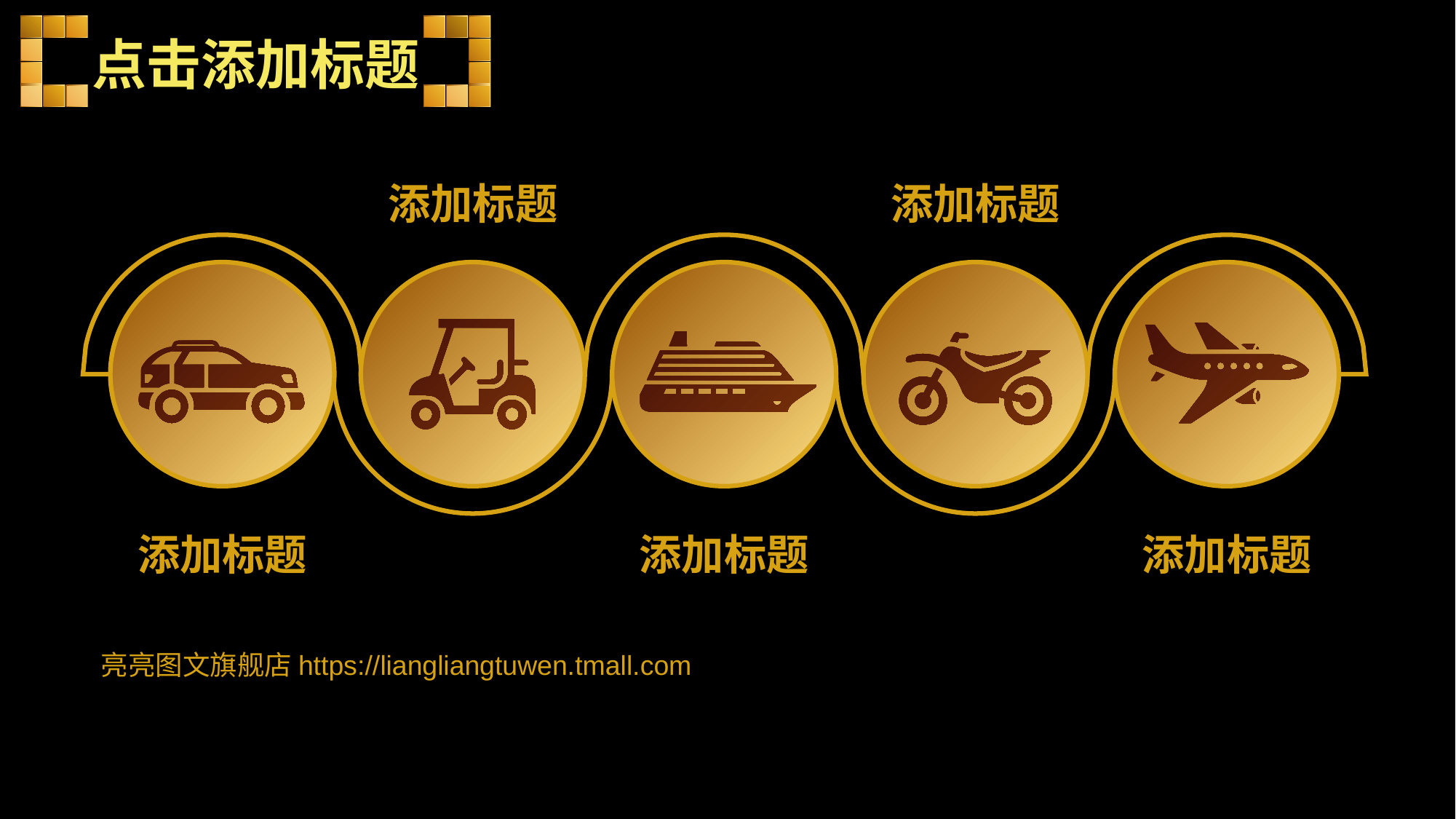

点击添加标题

添加标题
添加标题

添加标题
添加标题
添加标题
 亮亮图文旗舰店https://liangliangtuwen.tmall.com